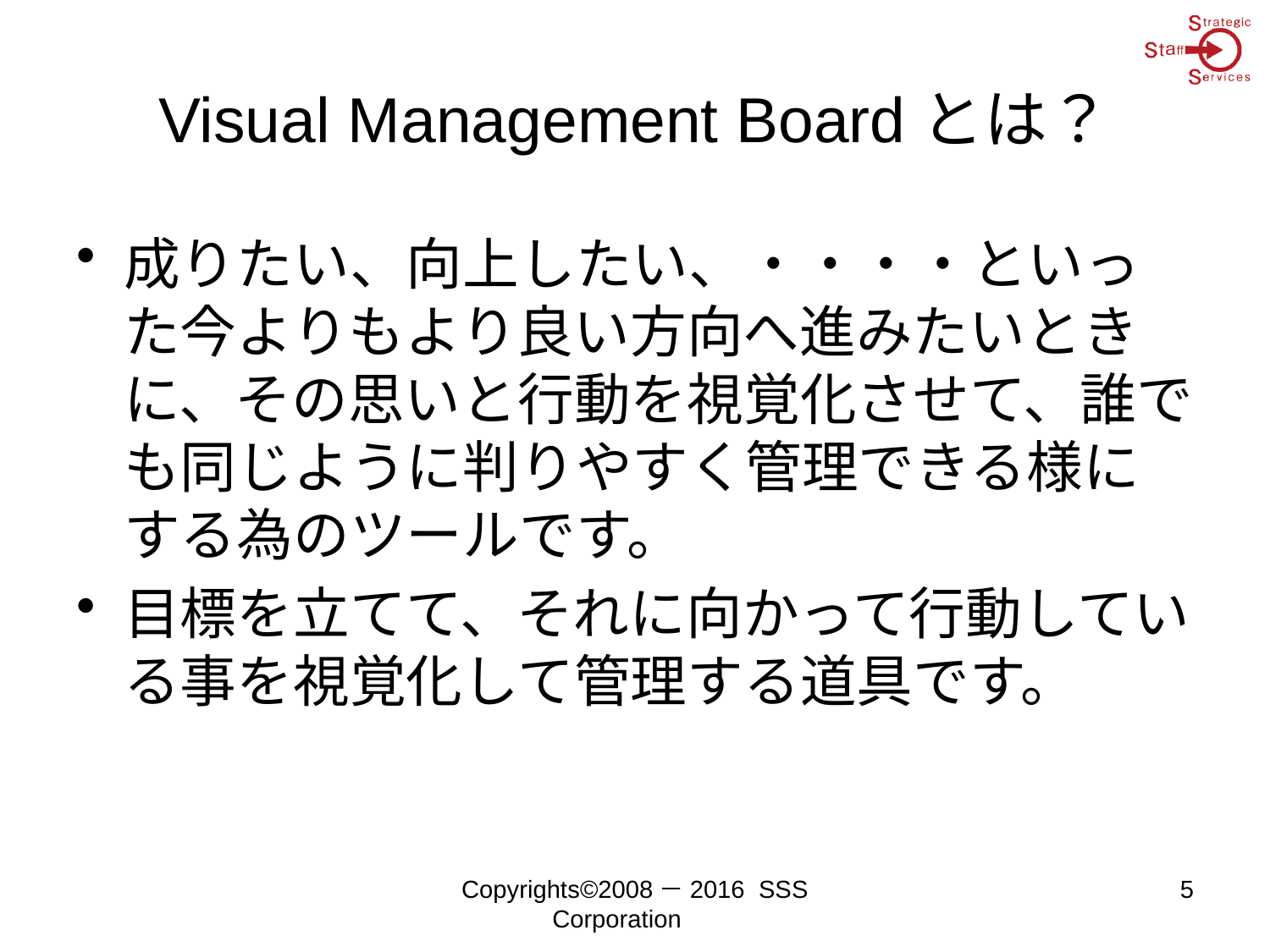

# Visual Management Boardとは？
成りたい、向上したい、・・・・といった今よりもより良い方向へ進みたいときに、その思いと行動を視覚化させて、誰でも同じように判りやすく管理できる様にする為のツールです。
目標を立てて、それに向かって行動している事を視覚化して管理する道具です。
Copyrights©2008－2016  SSS Corporation
5